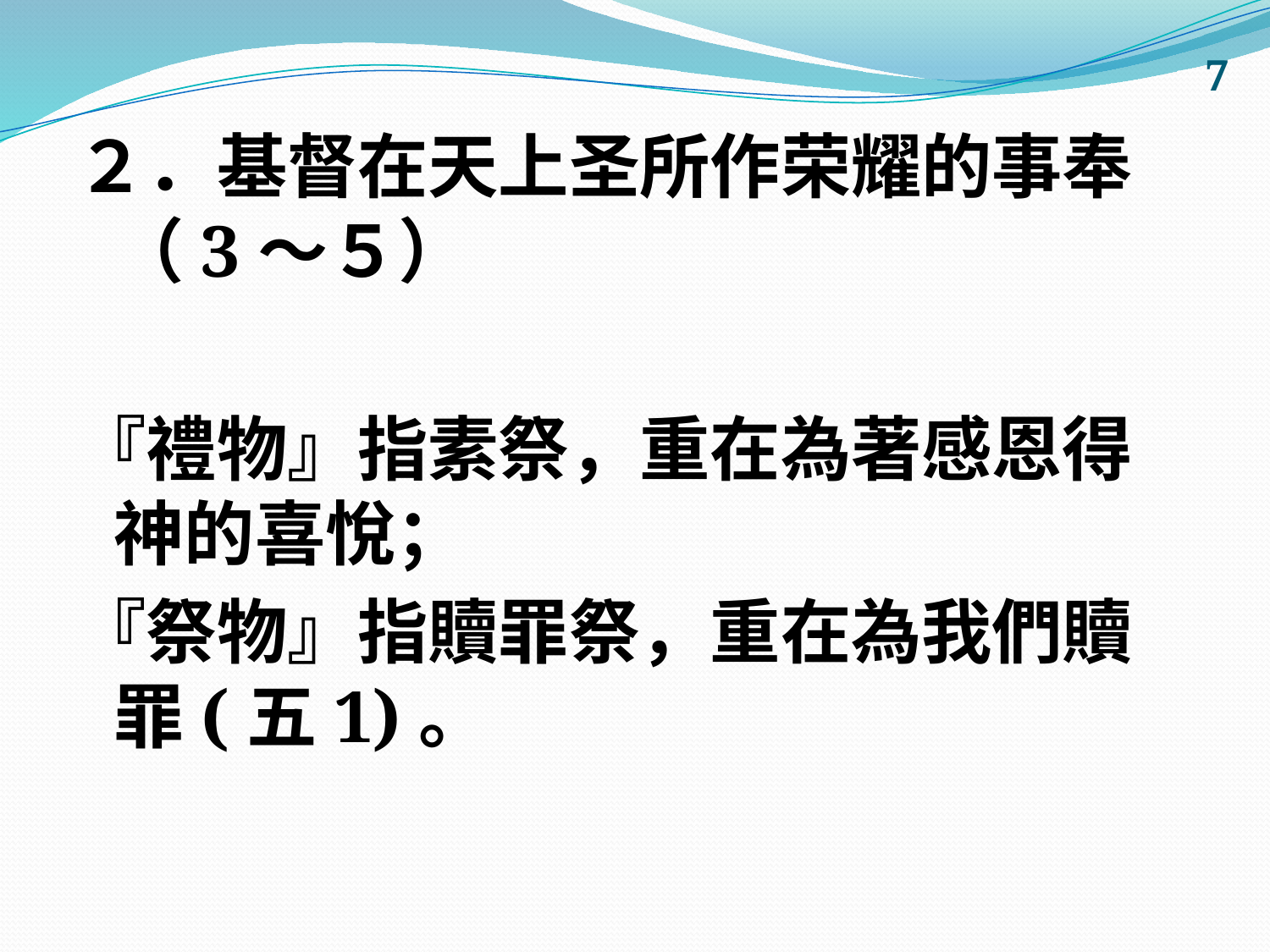

7
２．基督在天上圣所作荣耀的事奉（3～５）

『禮物』指素祭，重在為著感恩得神的喜悅；
『祭物』指贖罪祭，重在為我們贖罪(五1)。